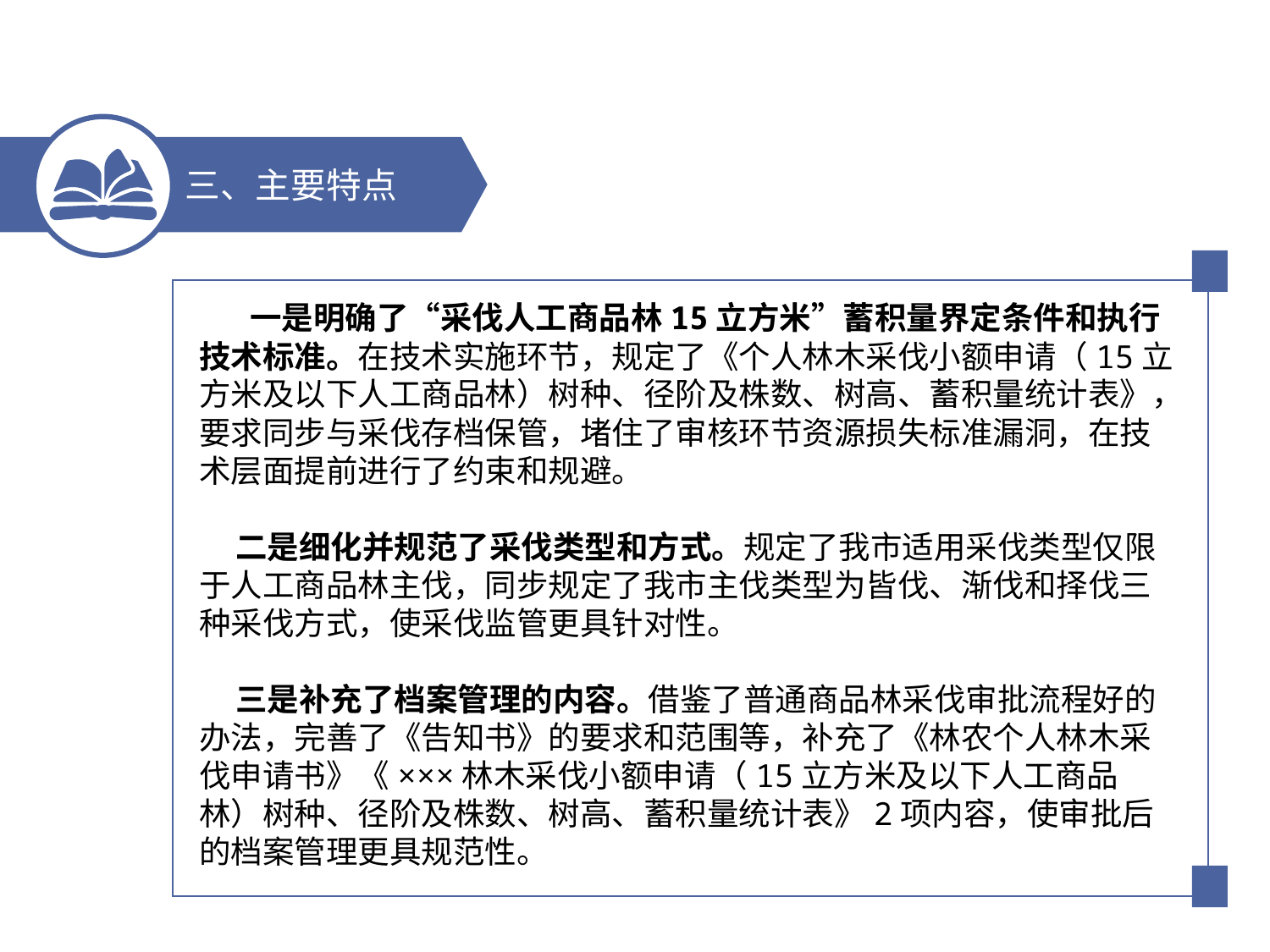

三、主要特点

      一是明确了“采伐人工商品林15立方米”蓄积量界定条件和执行技术标准。在技术实施环节，规定了《个人林木采伐小额申请（15立方米及以下人工商品林）树种、径阶及株数、树高、蓄积量统计表》，要求同步与采伐存档保管，堵住了审核环节资源损失标准漏洞，在技术层面提前进行了约束和规避。

    二是细化并规范了采伐类型和方式。规定了我市适用采伐类型仅限于人工商品林主伐，同步规定了我市主伐类型为皆伐、渐伐和择伐三种采伐方式，使采伐监管更具针对性。

    三是补充了档案管理的内容。借鉴了普通商品林采伐审批流程好的办法，完善了《告知书》的要求和范围等，补充了《林农个人林木采伐申请书》《×××林木采伐小额申请（15立方米及以下人工商品林）树种、径阶及株数、树高、蓄积量统计表》2项内容，使审批后的档案管理更具规范性。